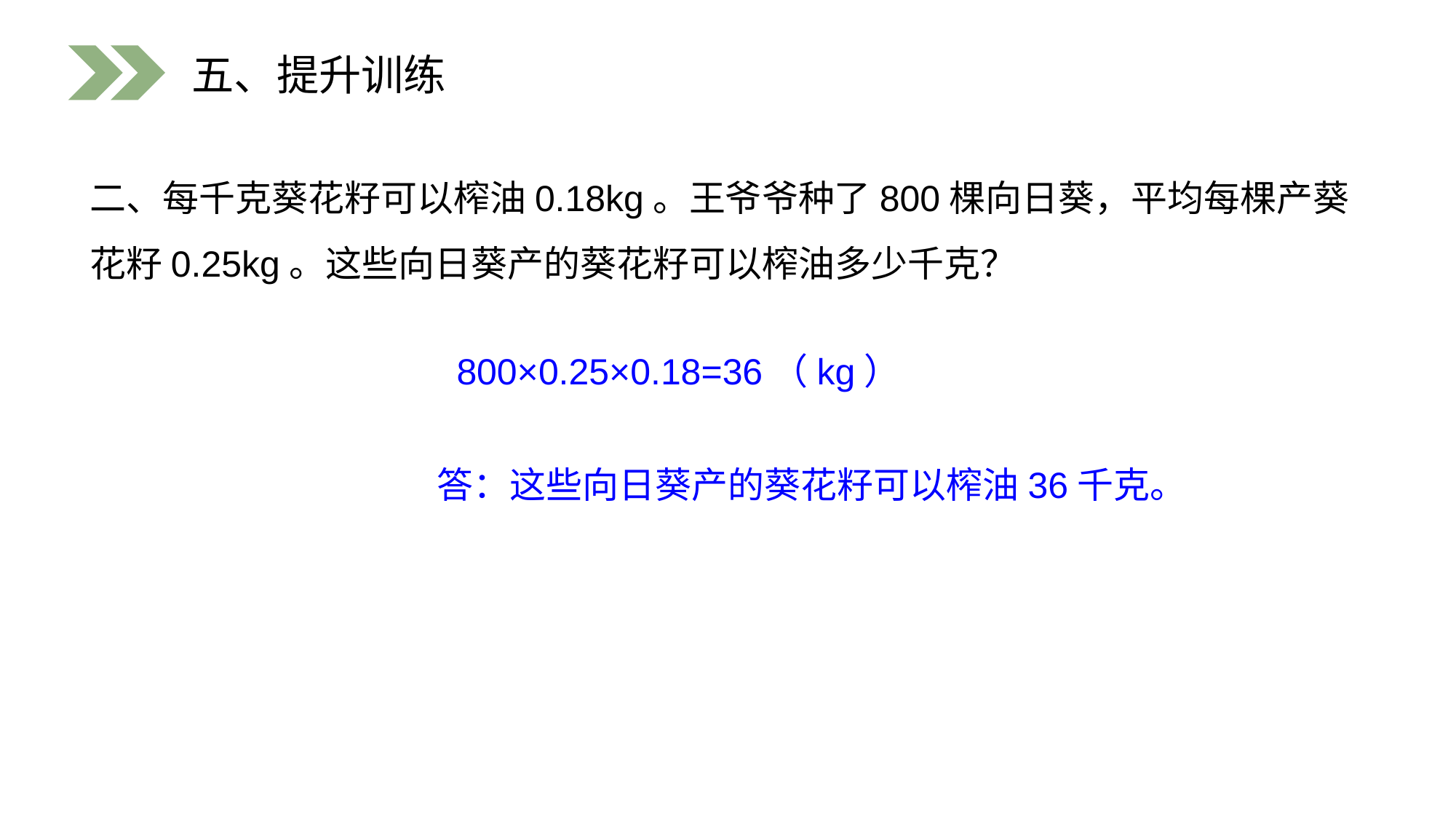

五、提升训练
二、每千克葵花籽可以榨油0.18kg。王爷爷种了800棵向日葵，平均每棵产葵花籽0.25kg。这些向日葵产的葵花籽可以榨油多少千克？
800×0.25×0.18=36（kg）
答：这些向日葵产的葵花籽可以榨油36千克。